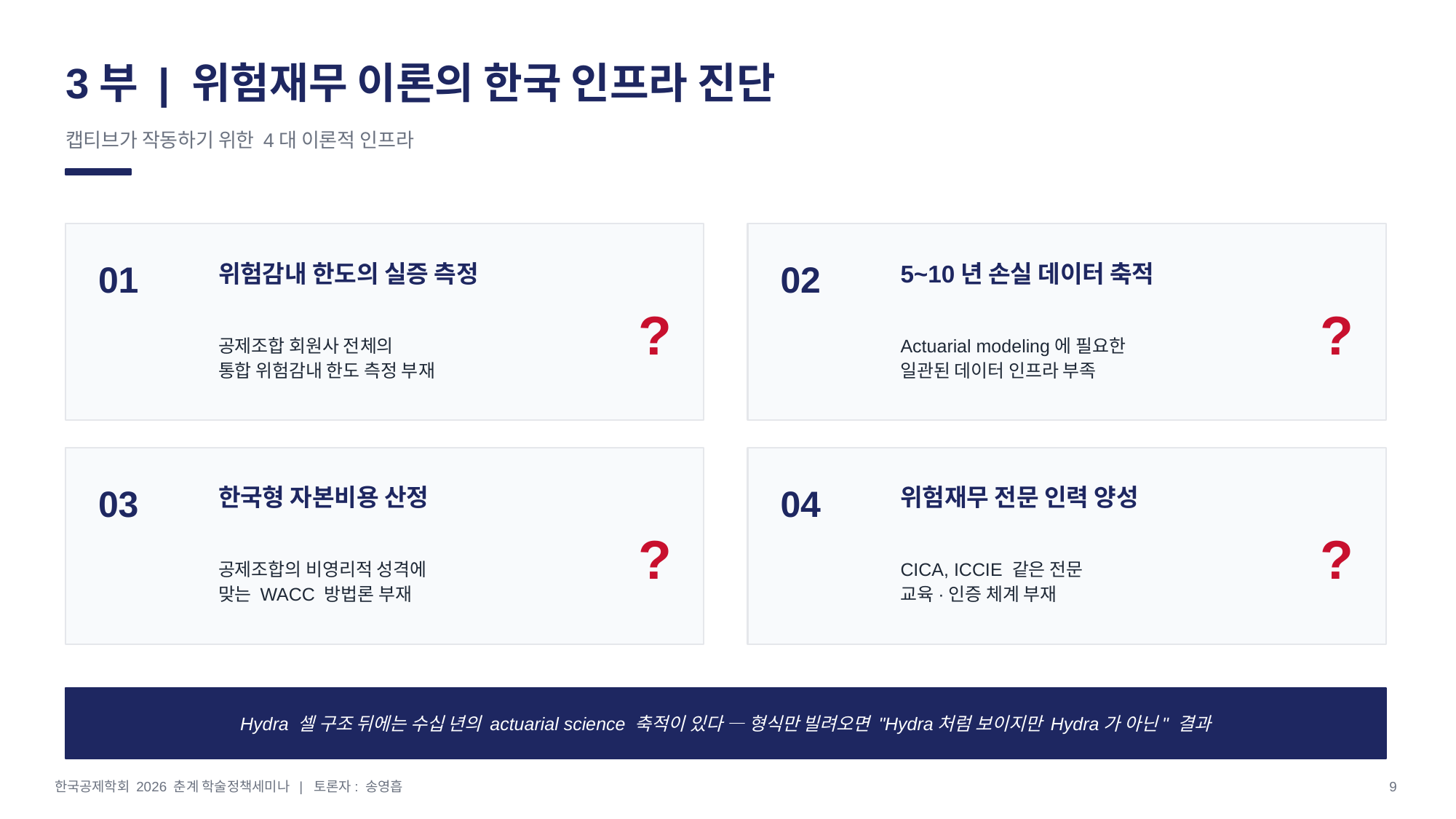

3부 | 위험재무 이론의 한국 인프라 진단
캡티브가 작동하기 위한 4대 이론적 인프라

01
위험감내 한도의 실증 측정
02
5~10년 손실 데이터 축적
?
?
공제조합 회원사 전체의
통합 위험감내 한도 측정 부재
Actuarial modeling에 필요한
일관된 데이터 인프라 부족

03
한국형 자본비용 산정
04
위험재무 전문 인력 양성
?
?
공제조합의 비영리적 성격에
맞는 WACC 방법론 부재
CICA, ICCIE 같은 전문
교육·인증 체계 부재

Hydra 셀 구조 뒤에는 수십 년의 actuarial science 축적이 있다 — 형식만 빌려오면 "Hydra처럼 보이지만 Hydra가 아닌" 결과
한국공제학회 2026 춘계 학술정책세미나  |  토론자: 송영흡
9